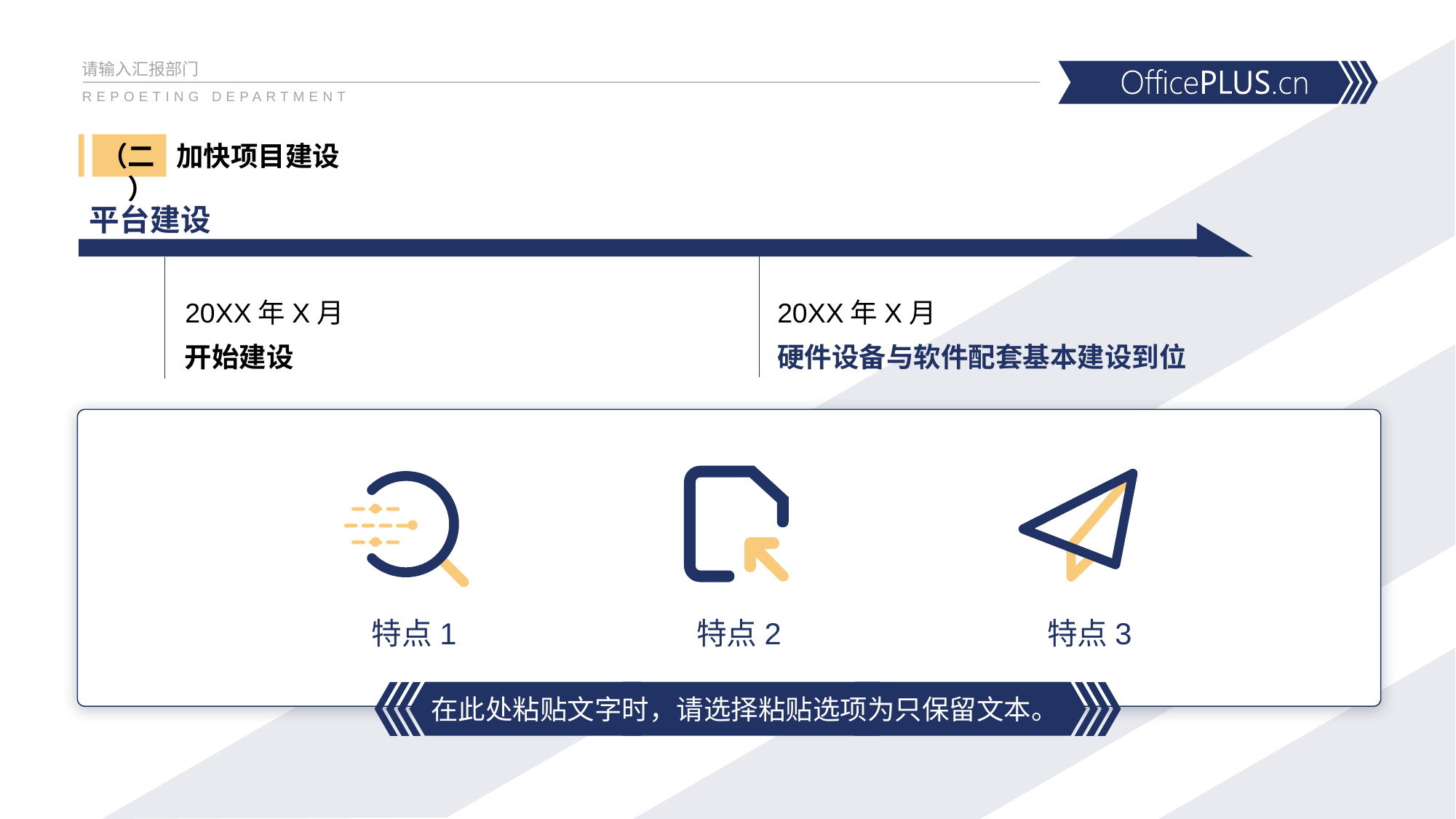

请输入汇报部门

REPOETING DEPARTMENT
（二）
加快项目建设
平台建设

20XX年X月
20XX年X月
硬件设备与软件配套基本建设到位
开始建设

特点1
特点2
特点3

在此处粘贴文字时，请选择粘贴选项为只保留文本。